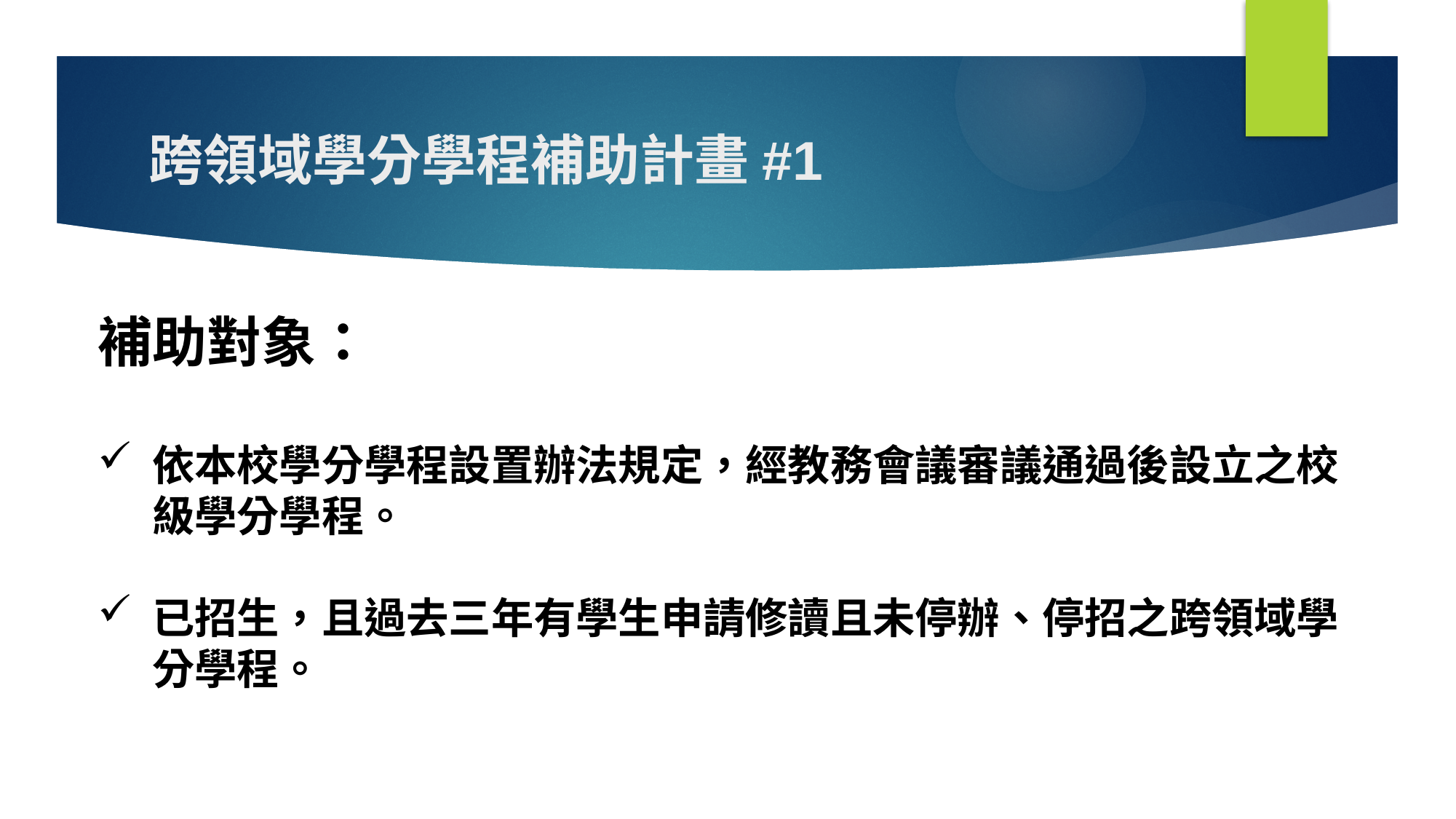

# 跨領域學分學程補助計畫#1
補助對象：

依本校學分學程設置辦法規定，經教務會議審議通過後設立之校級學分學程。

已招生，且過去三年有學生申請修讀且未停辦、停招之跨領域學分學程。